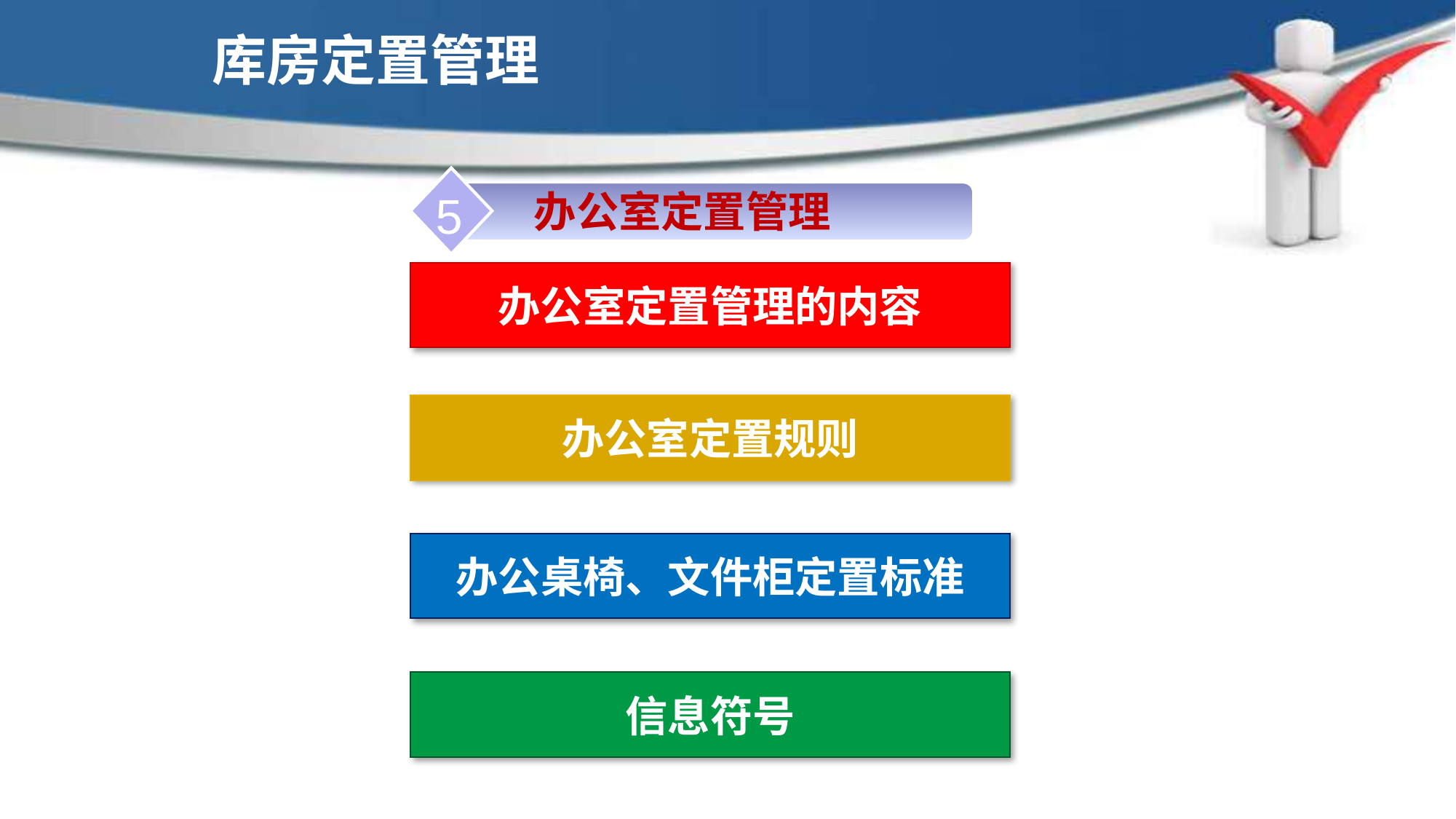

库房定置管理

办公室定置管理
5

办公室定置管理的内容
办公室定置规则
办公桌椅、文件柜定置标准
现场6S定置管理
信息符号